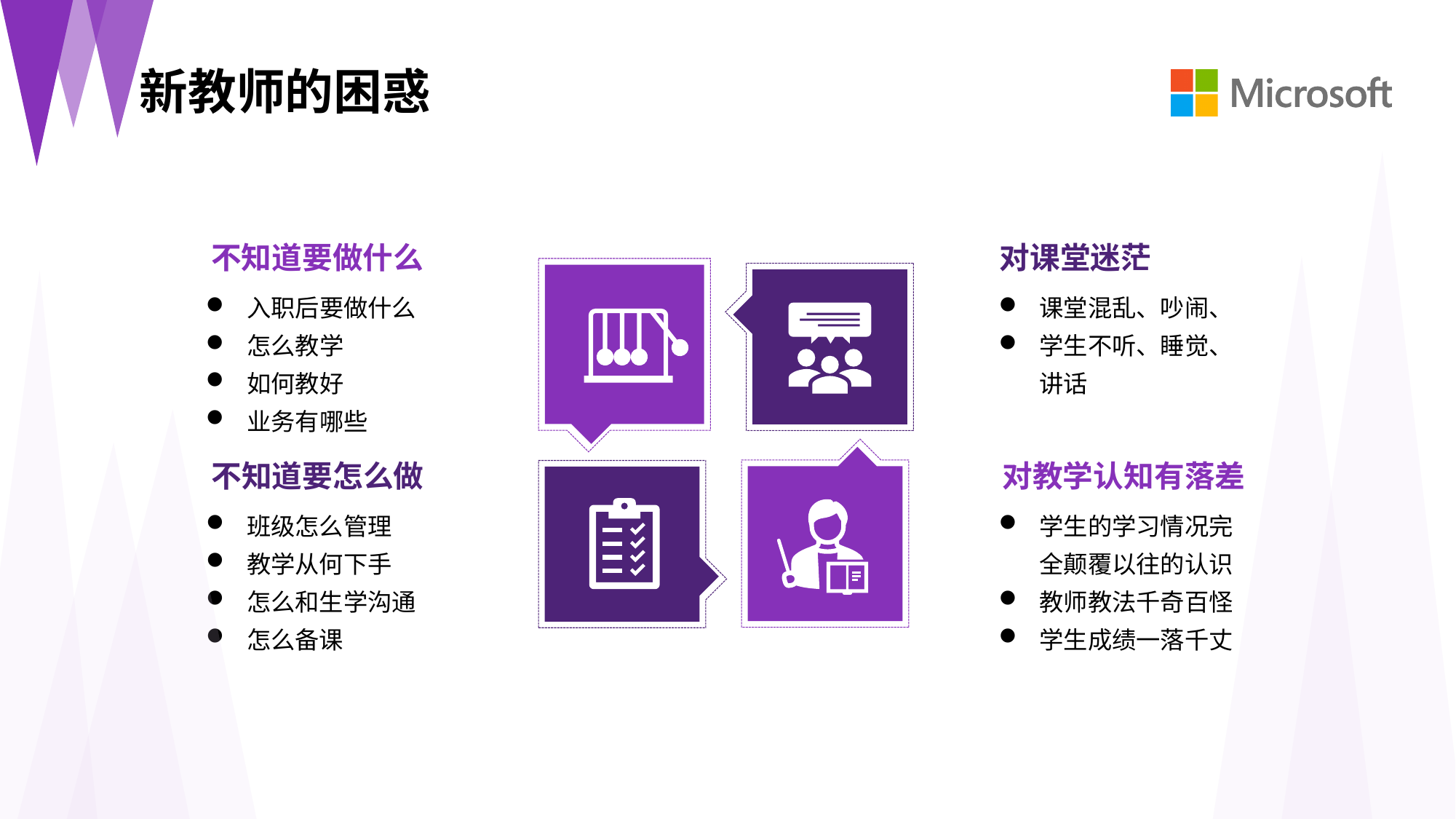

新教师的困惑

不知道要做什么
对课堂迷茫

入职后要做什么
怎么教学
如何教好
业务有哪些
课堂混乱、吵闹、
学生不听、睡觉、讲话

不知道要怎么做
对教学认知有落差

班级怎么管理
教学从何下手
怎么和生学沟通
怎么备课
学生的学习情况完全颠覆以往的认识
教师教法千奇百怪
学生成绩一落千丈